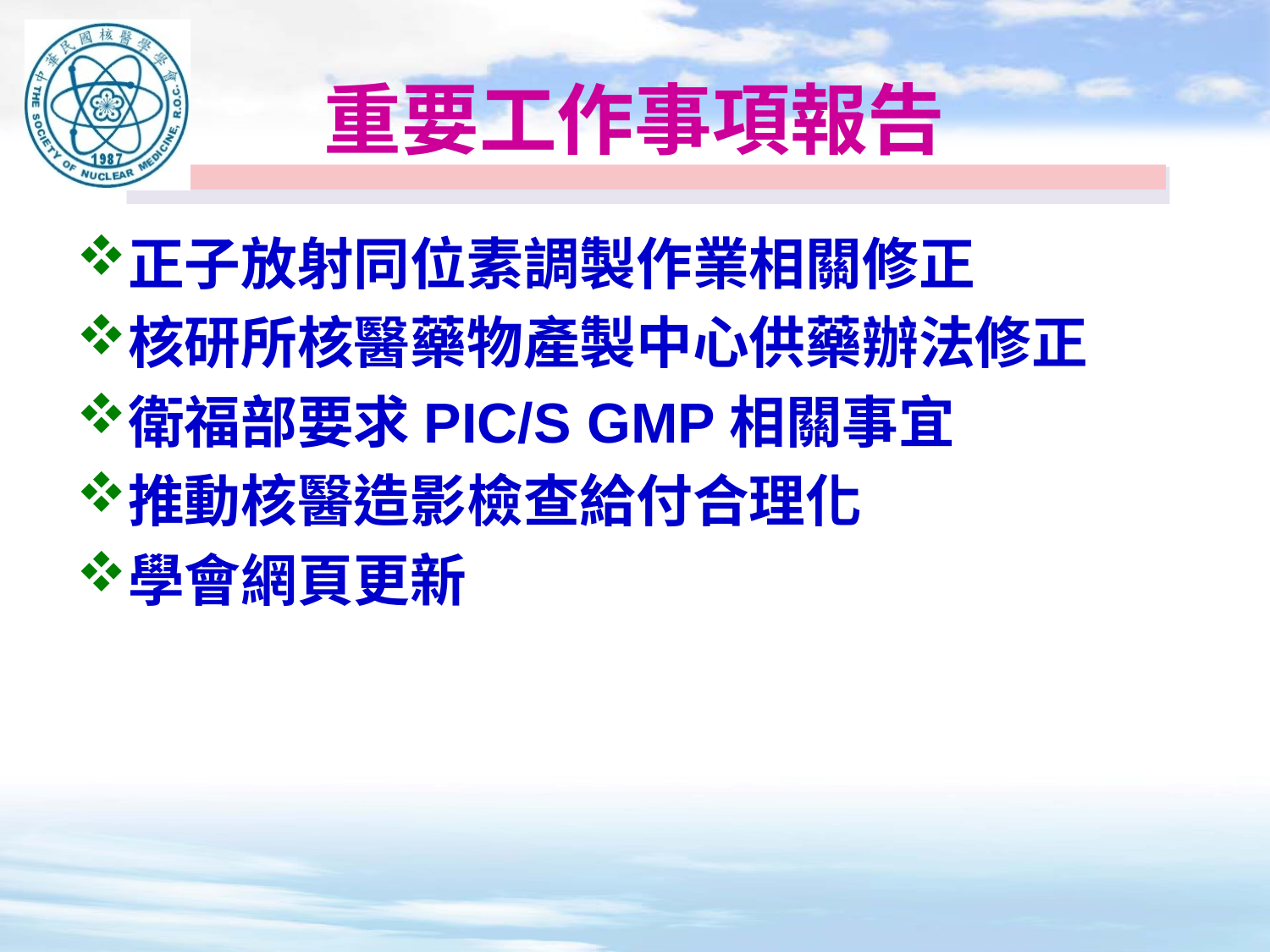

# 重要工作事項報告
正子放射同位素調製作業相關修正
核研所核醫藥物產製中心供藥辦法修正
衛福部要求PIC/S GMP相關事宜
推動核醫造影檢查給付合理化
學會網頁更新